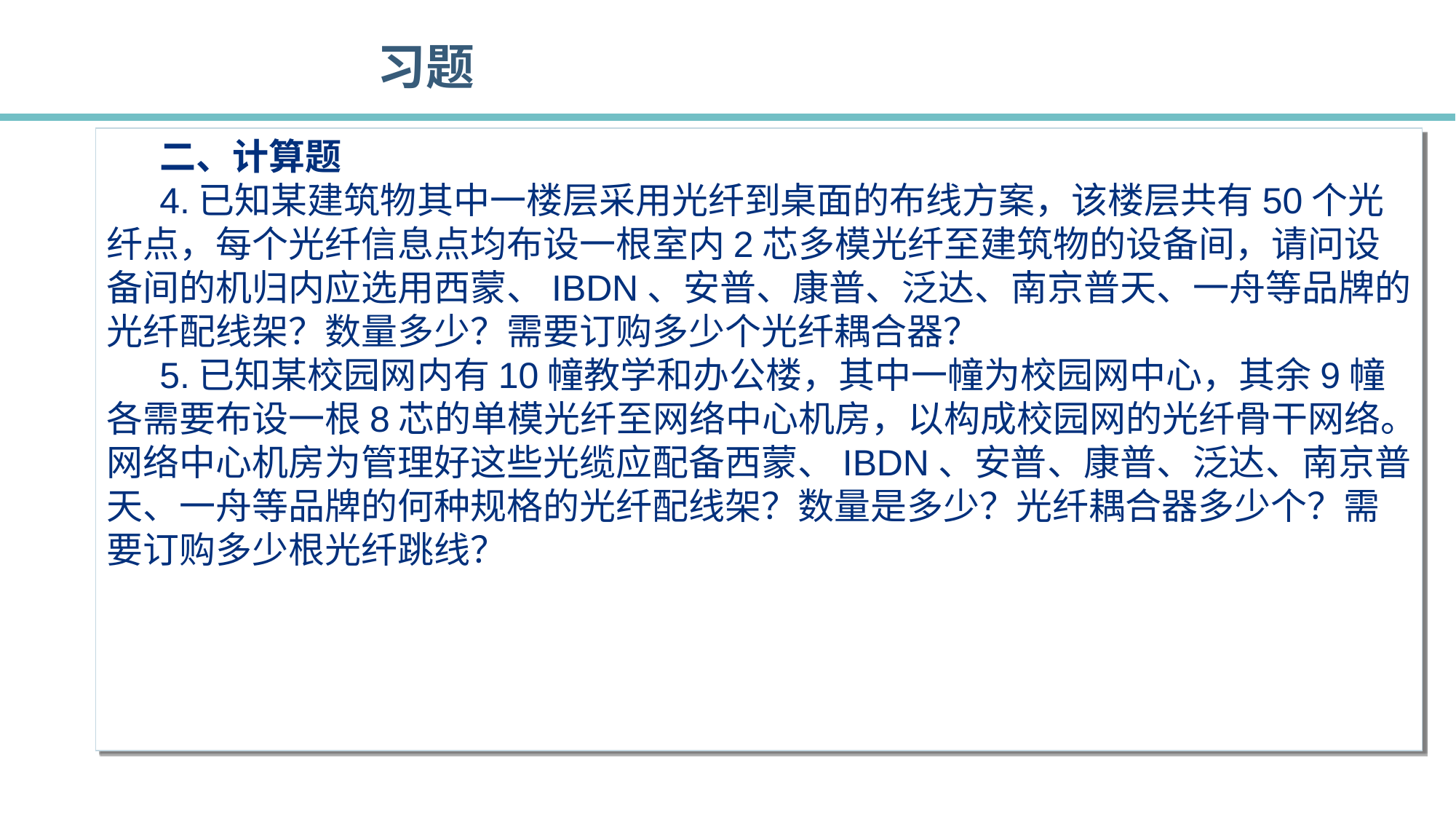

习题
二、计算题
4.已知某建筑物其中一楼层采用光纤到桌面的布线方案，该楼层共有50个光纤点，每个光纤信息点均布设一根室内2芯多模光纤至建筑物的设备间，请问设备间的机归内应选用西蒙、IBDN、安普、康普、泛达、南京普天、一舟等品牌的光纤配线架？数量多少？需要订购多少个光纤耦合器？
5.已知某校园网内有10幢教学和办公楼，其中一幢为校园网中心，其余9幢各需要布设一根8芯的单模光纤至网络中心机房，以构成校园网的光纤骨干网络。网络中心机房为管理好这些光缆应配备西蒙、IBDN、安普、康普、泛达、南京普天、一舟等品牌的何种规格的光纤配线架？数量是多少？光纤耦合器多少个？需要订购多少根光纤跳线？